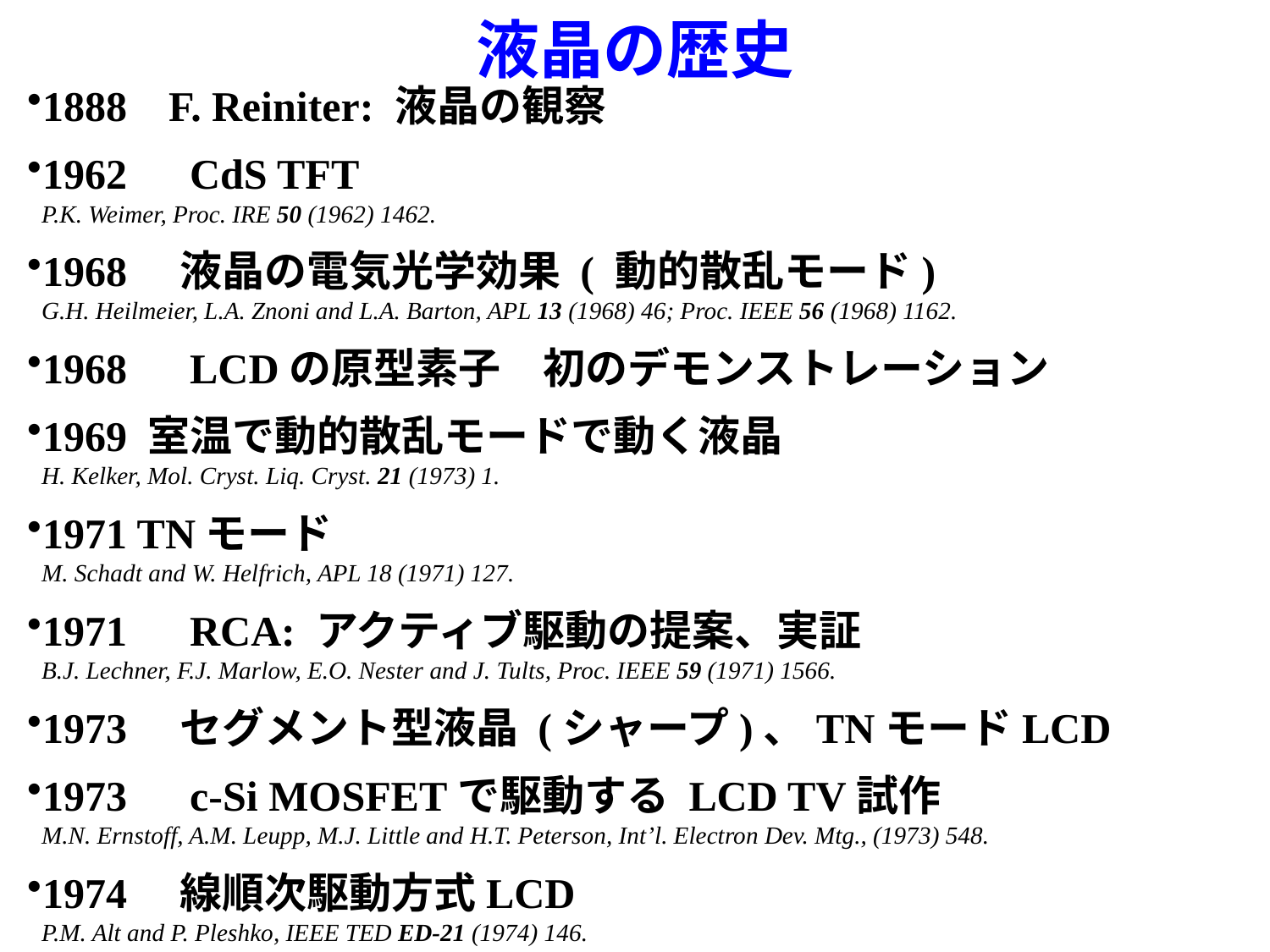

# 液晶の歴史

1888	F. Reiniter: 液晶の観察
1962　CdS TFT
P.K. Weimer, Proc. IRE 50 (1962) 1462.
1968　液晶の電気光学効果 ( 動的散乱モード)
G.H. Heilmeier, L.A. Znoni and L.A. Barton, APL 13 (1968) 46; Proc. IEEE 56 (1968) 1162.
1968　LCDの原型素子　初のデモンストレーション
1969 室温で動的散乱モードで動く液晶
H. Kelker, Mol. Cryst. Liq. Cryst. 21 (1973) 1.
1971 TNモード
M. Schadt and W. Helfrich, APL 18 (1971) 127.
1971　RCA: アクティブ駆動の提案、実証
B.J. Lechner, F.J. Marlow, E.O. Nester and J. Tults, Proc. IEEE 59 (1971) 1566.
1973　セグメント型液晶 (シャープ)、TNモードLCD
1973　c-Si MOSFETで駆動する LCD TV試作
M.N. Ernstoff, A.M. Leupp, M.J. Little and H.T. Peterson, Int’l. Electron Dev. Mtg., (1973) 548.
1974　線順次駆動方式LCD
P.M. Alt and P. Pleshko, IEEE TED ED-21 (1974) 146.
1982　パッシブマトリックス型TN LCD TV試作
1983　240×240 2.14” HTPS TFT LCD
S. Morozumi et al.
1984　STNモード LCD試作
T.J. Scheffer and J. Nehring, APL 45 (1984) 1021.
1986　ELA LTPS TFT
T. Sameshima, S. Usui and M. Sekiya, IEEE Electron Device Lett. EDL-7 (1986) 276.
1987　ホワイトモードDSTN LCDパネルがワープロに搭載される
　　　　PC用12” 640×400カラーSTN LCD試作